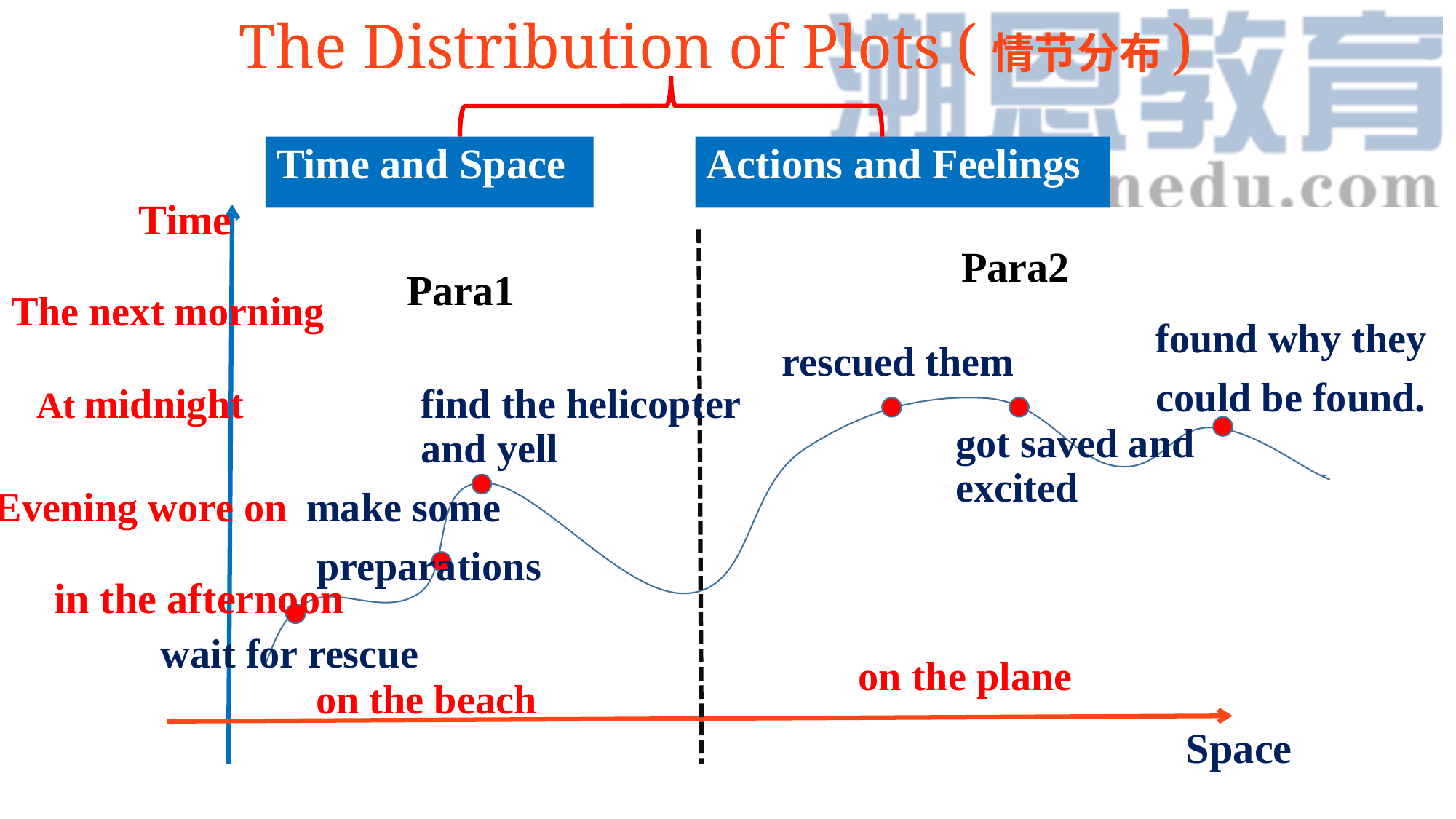

# The Distribution of Plots (情节分布)
Time and Space
Actions and Feelings
Time
Para2
Para1
The next morning
found why they
could be found.
rescued them
find the helicopter and yell
At midnight

got saved and excited

Evening wore on
make some
 preparations

in the afternoon

wait for rescue
on the plane
on the beach
Space